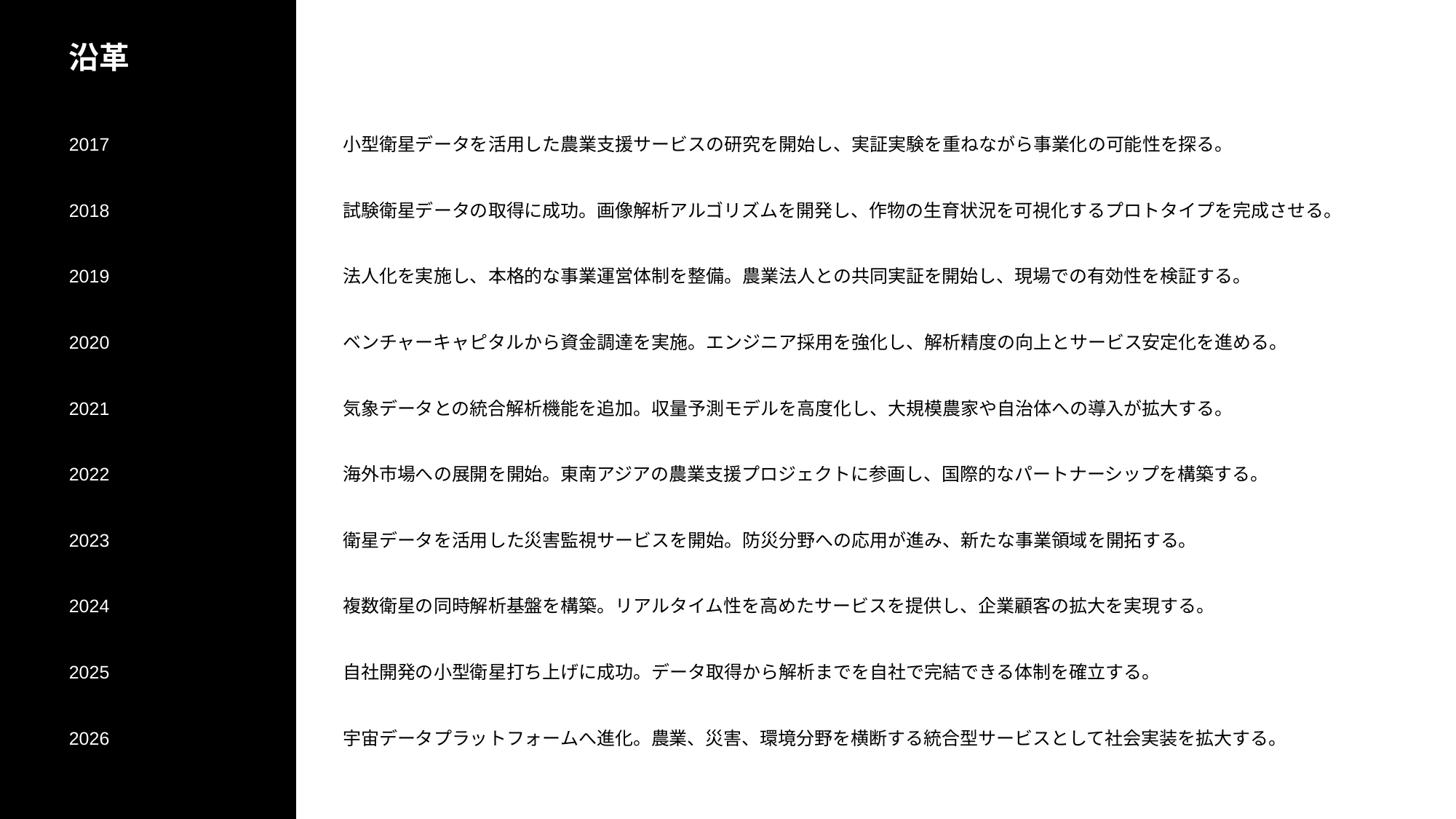

沿革
2017
小型衛星データを活用した農業支援サービスの研究を開始し、実証実験を重ねながら事業化の可能性を探る。
2018
試験衛星データの取得に成功。画像解析アルゴリズムを開発し、作物の生育状況を可視化するプロトタイプを完成させる。
2019
法人化を実施し、本格的な事業運営体制を整備。農業法人との共同実証を開始し、現場での有効性を検証する。
2020
ベンチャーキャピタルから資金調達を実施。エンジニア採用を強化し、解析精度の向上とサービス安定化を進める。
2021
気象データとの統合解析機能を追加。収量予測モデルを高度化し、大規模農家や自治体への導入が拡大する。
2022
海外市場への展開を開始。東南アジアの農業支援プロジェクトに参画し、国際的なパートナーシップを構築する。
2023
衛星データを活用した災害監視サービスを開始。防災分野への応用が進み、新たな事業領域を開拓する。
2024
複数衛星の同時解析基盤を構築。リアルタイム性を高めたサービスを提供し、企業顧客の拡大を実現する。
2025
自社開発の小型衛星打ち上げに成功。データ取得から解析までを自社で完結できる体制を確立する。
2026
宇宙データプラットフォームへ進化。農業、災害、環境分野を横断する統合型サービスとして社会実装を拡大する。